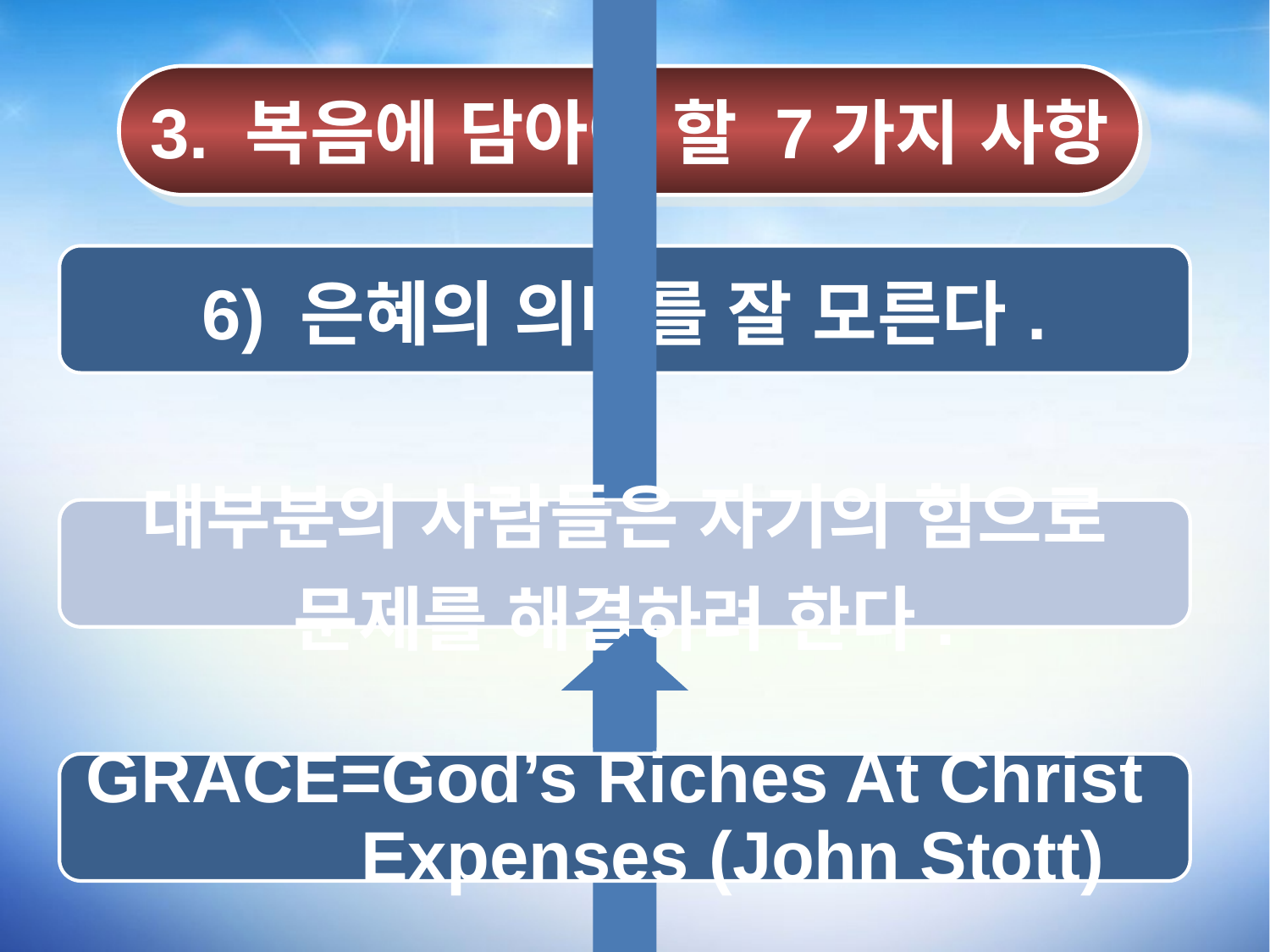

3. 복음에 담아야 할 7가지 사항
6) 은혜의 의미를 잘 모른다.
대부분의 사람들은 자기의 힘으로 문제를 해결하려 한다.
GRACE=God’s Riches At Christ
           Expenses (John Stott)